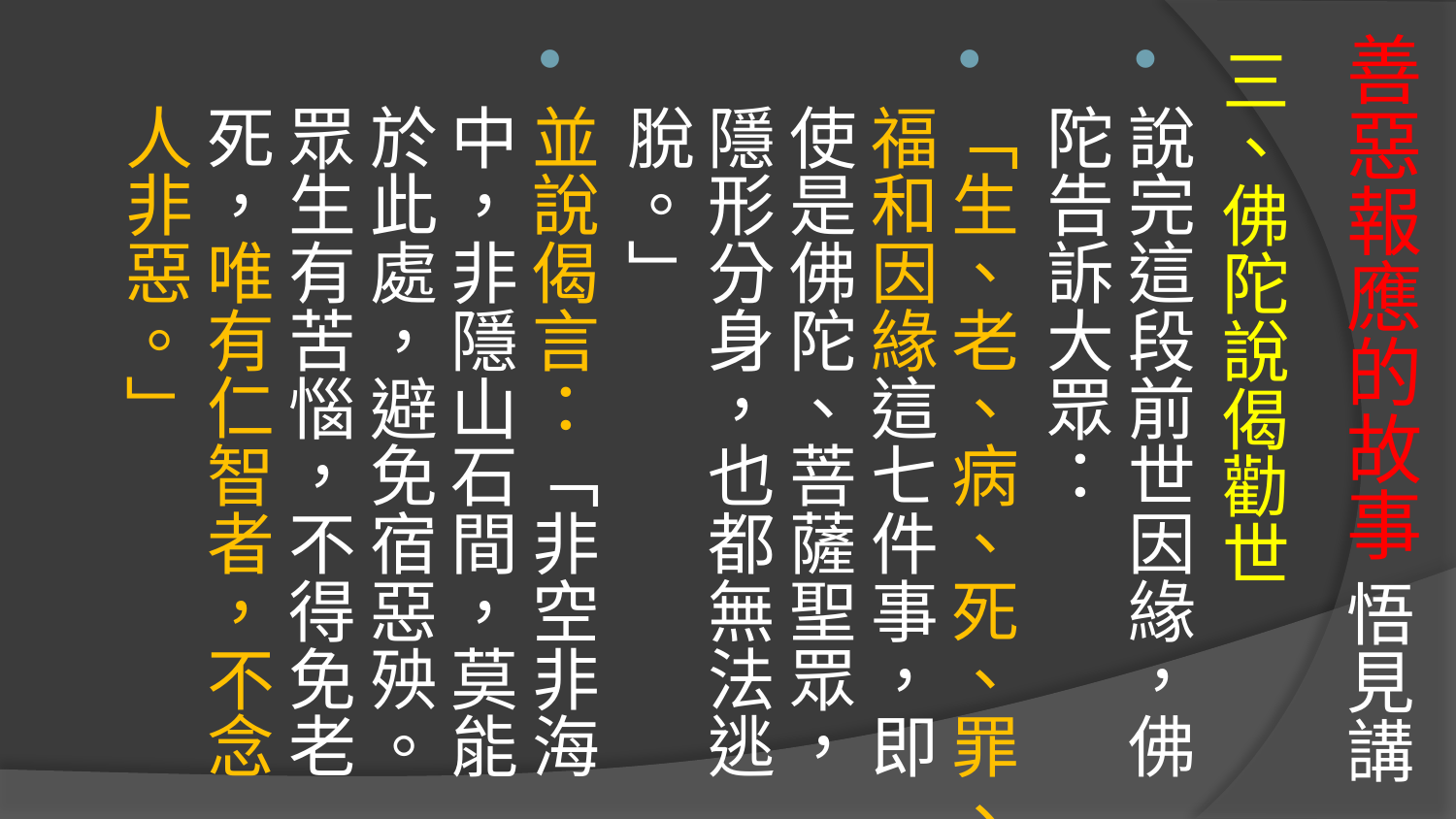

# 善惡報應的故事 悟見講
三、佛陀說偈勸世
說完這段前世因緣，佛陀告訴大眾：
「生、老、病、死、罪、福和因緣這七件事，即使是佛陀、菩薩聖眾，隱形分身，也都無法逃脫。」
並說偈言：「非空非海中，非隱山石間，莫能於此處，避免宿惡殃。眾生有苦惱，不得免老死，唯有仁智者，不念人非惡。」